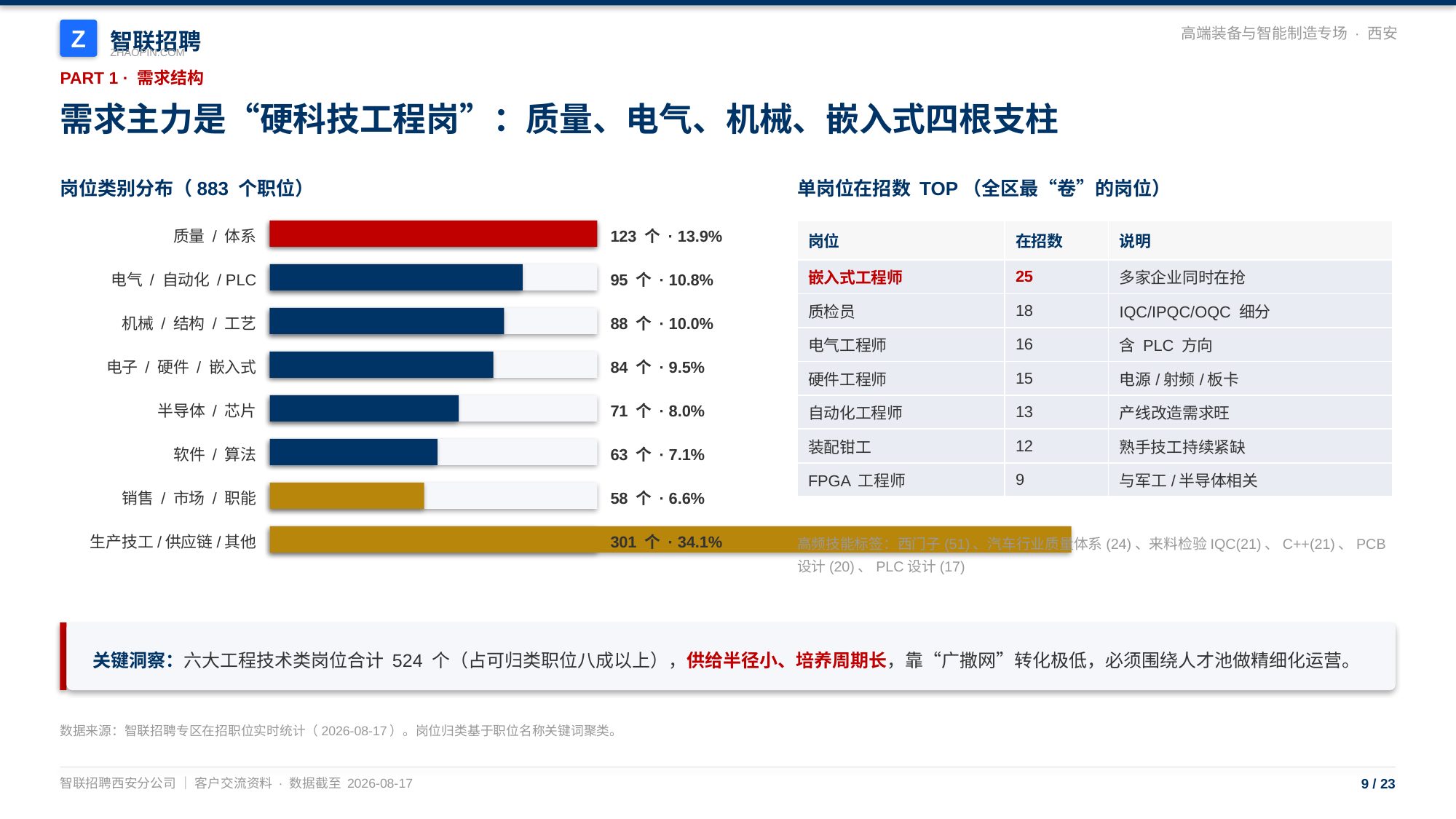

智联招聘
Z
高端装备与智能制造专场 · 西安
ZHAOPIN.COM
PART 1 · 需求结构
需求主力是“硬科技工程岗”：质量、电气、机械、嵌入式四根支柱
岗位类别分布（883 个职位）
单岗位在招数 TOP（全区最“卷”的岗位）
质量 / 体系
123 个 · 13.9%

| 岗位 | 在招数 | 说明 |
| --- | --- | --- |
| 嵌入式工程师 | 25 | 多家企业同时在抢 |
| 质检员 | 18 | IQC/IPQC/OQC 细分 |
| 电气工程师 | 16 | 含 PLC 方向 |
| 硬件工程师 | 15 | 电源/射频/板卡 |
| 自动化工程师 | 13 | 产线改造需求旺 |
| 装配钳工 | 12 | 熟手技工持续紧缺 |
| FPGA 工程师 | 9 | 与军工/半导体相关 |
电气 / 自动化 / PLC
95 个 · 10.8%

机械 / 结构 / 工艺
88 个 · 10.0%

电子 / 硬件 / 嵌入式
84 个 · 9.5%

半导体 / 芯片
71 个 · 8.0%

软件 / 算法
63 个 · 7.1%

销售 / 市场 / 职能
58 个 · 6.6%

生产技工/供应链/其他
301 个 · 34.1%

高频技能标签：西门子(51)、汽车行业质量体系(24)、来料检验IQC(21)、C++(21)、PCB设计(20)、PLC设计(17)

关键洞察：六大工程技术类岗位合计 524 个（占可归类职位八成以上），供给半径小、培养周期长，靠“广撒网”转化极低，必须围绕人才池做精细化运营。
数据来源：智联招聘专区在招职位实时统计（2026-08-17）。岗位归类基于职位名称关键词聚类。

智联招聘西安分公司 ｜ 客户交流资料 · 数据截至 2026-08-17
9 / 23